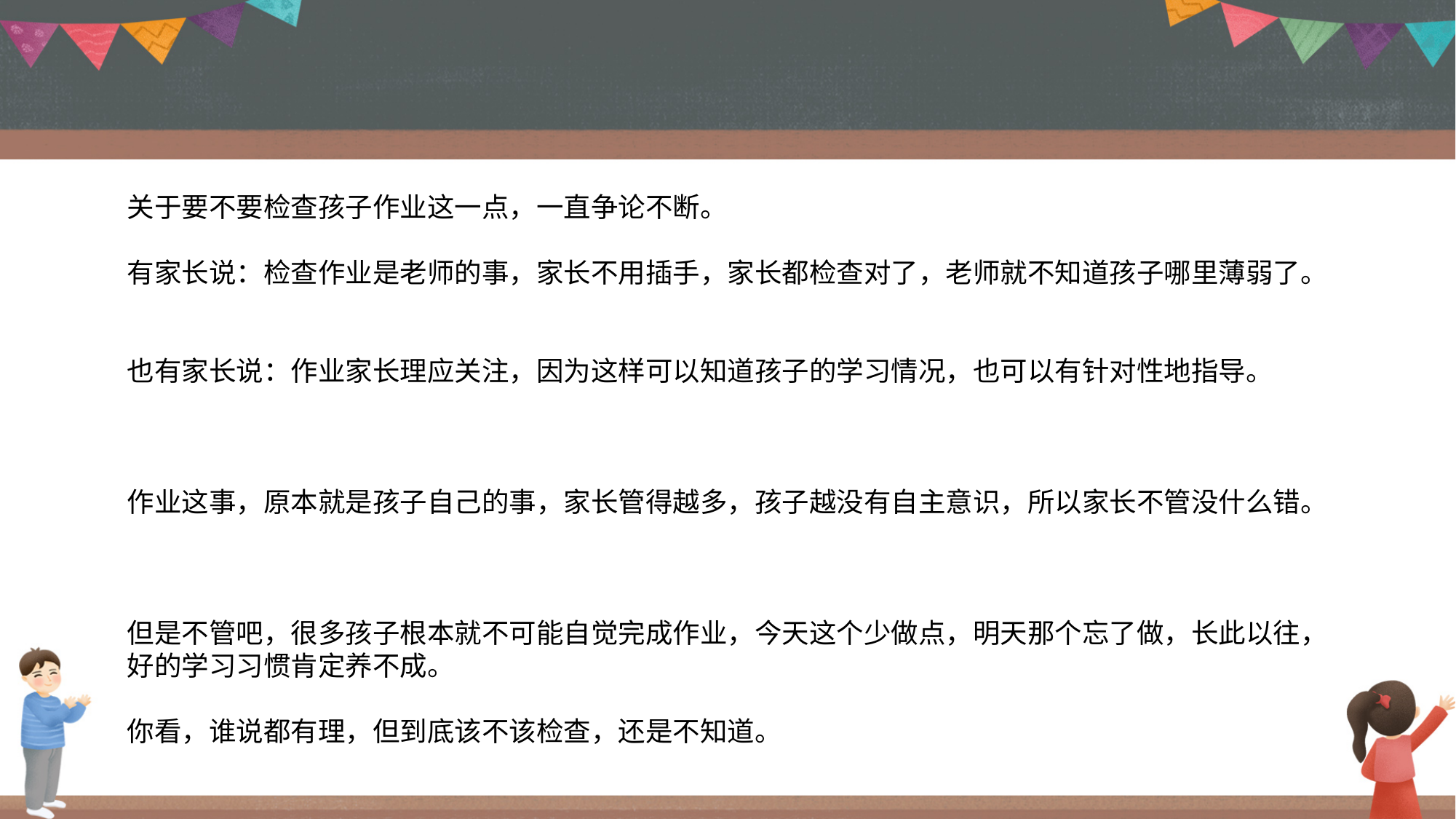

关于要不要检查孩子作业这一点，一直争论不断。

有家长说：检查作业是老师的事，家长不用插手，家长都检查对了，老师就不知道孩子哪里薄弱了。

也有家长说：作业家长理应关注，因为这样可以知道孩子的学习情况，也可以有针对性地指导。

作业这事，原本就是孩子自己的事，家长管得越多，孩子越没有自主意识，所以家长不管没什么错。

但是不管吧，很多孩子根本就不可能自觉完成作业，今天这个少做点，明天那个忘了做，长此以往，好的学习习惯肯定养不成。

你看，谁说都有理，但到底该不该检查，还是不知道。